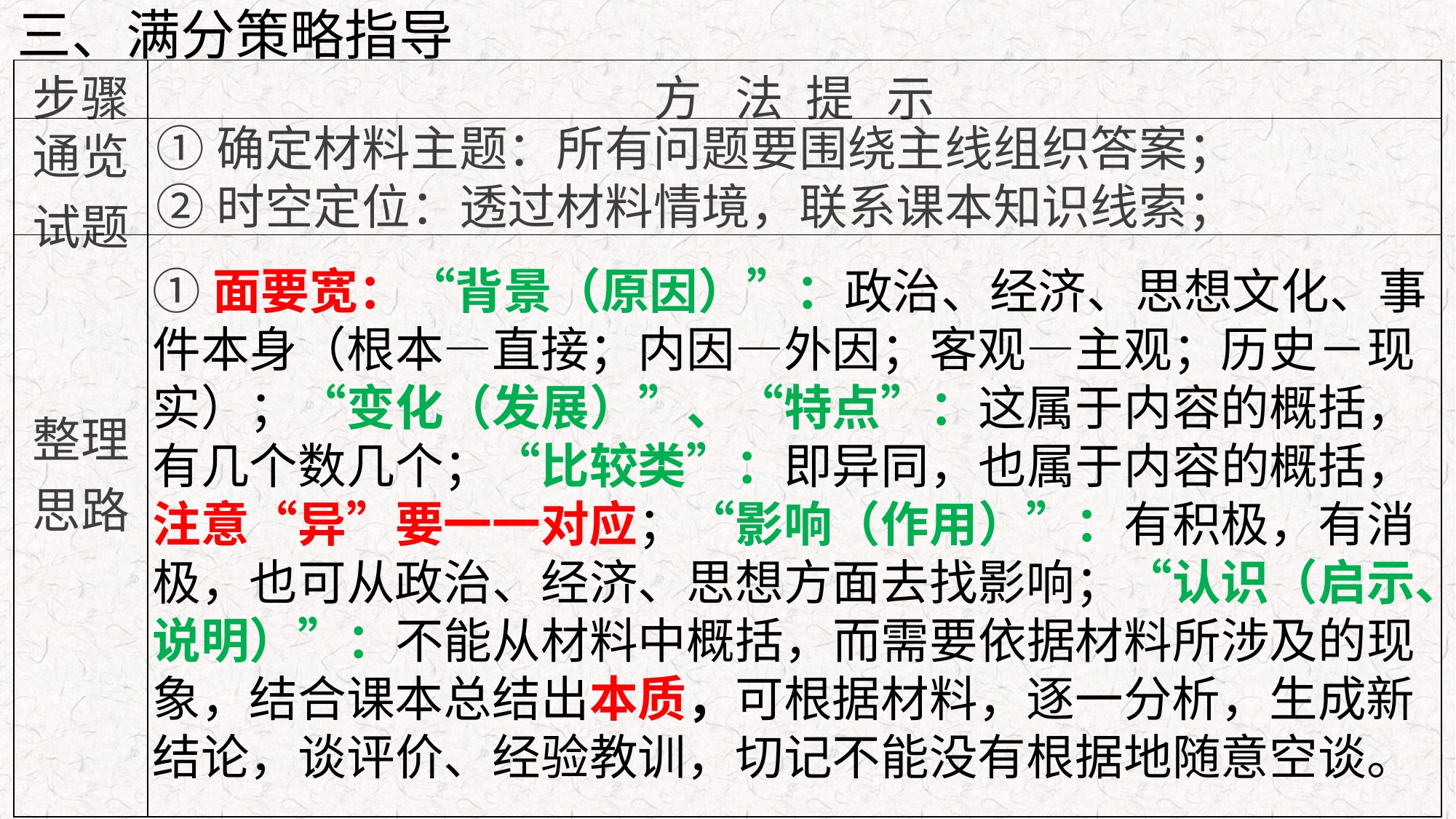

三、满分策略指导
| 步骤 | 方 法 提 示 |
| --- | --- |
| 通览试题 |  |
| 整理思路 |  |
①确定材料主题：所有问题要围绕主线组织答案；
②时空定位：透过材料情境，联系课本知识线索；
①面要宽：“背景（原因）”：政治、经济、思想文化、事件本身（根本—直接；内因—外因；客观—主观；历史－现实）；“变化（发展）”、“特点”：这属于内容的概括，有几个数几个；“比较类”：即异同，也属于内容的概括，注意“异”要一一对应；“影响（作用）”：有积极，有消极，也可从政治、经济、思想方面去找影响；“认识（启示、说明）”：不能从材料中概括，而需要依据材料所涉及的现象，结合课本总结出本质，可根据材料，逐一分析，生成新结论，谈评价、经验教训，切记不能没有根据地随意空谈。